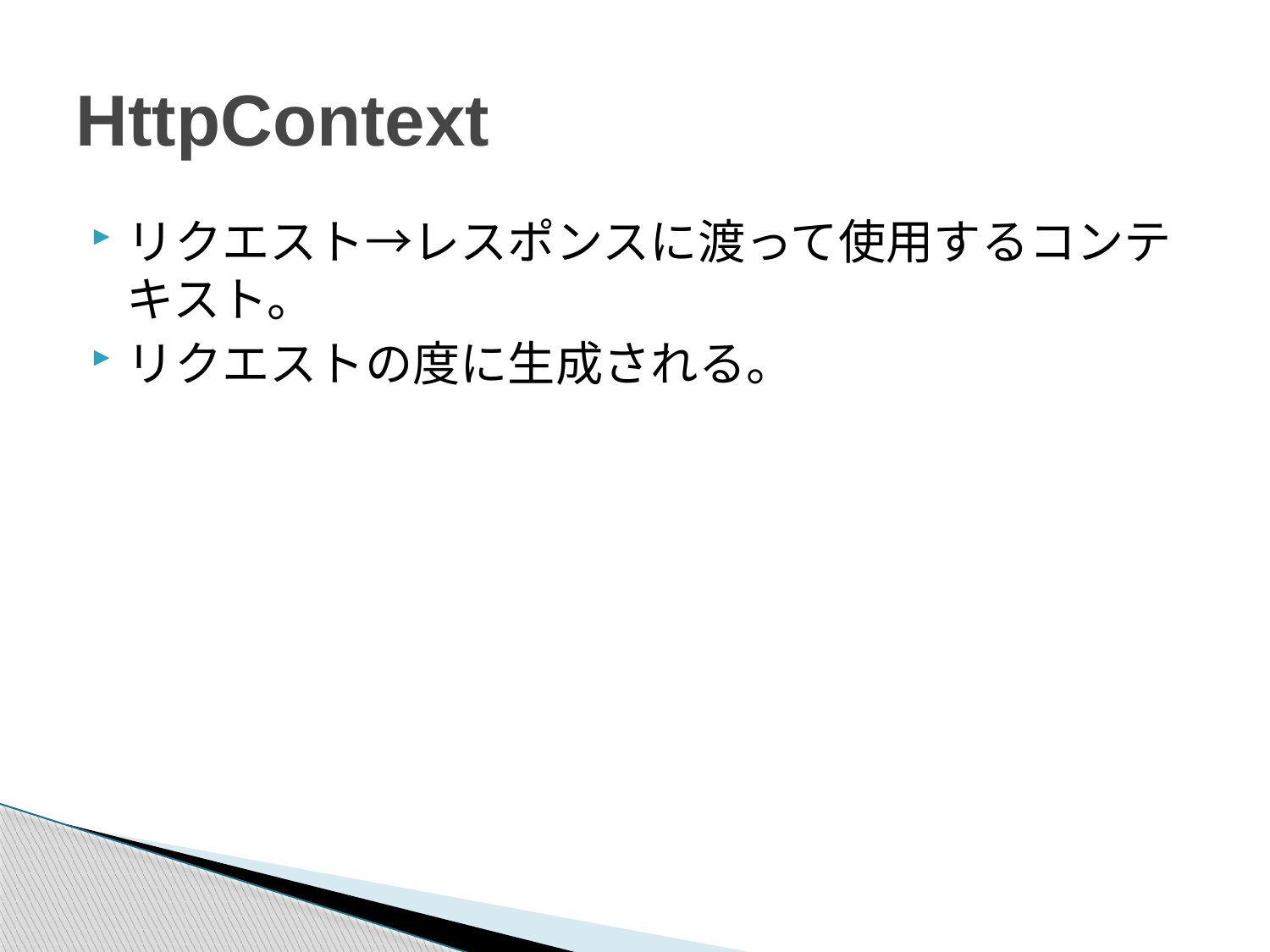

# HttpContext
リクエスト→レスポンスに渡って使用するコンテキスト。
リクエストの度に生成される。